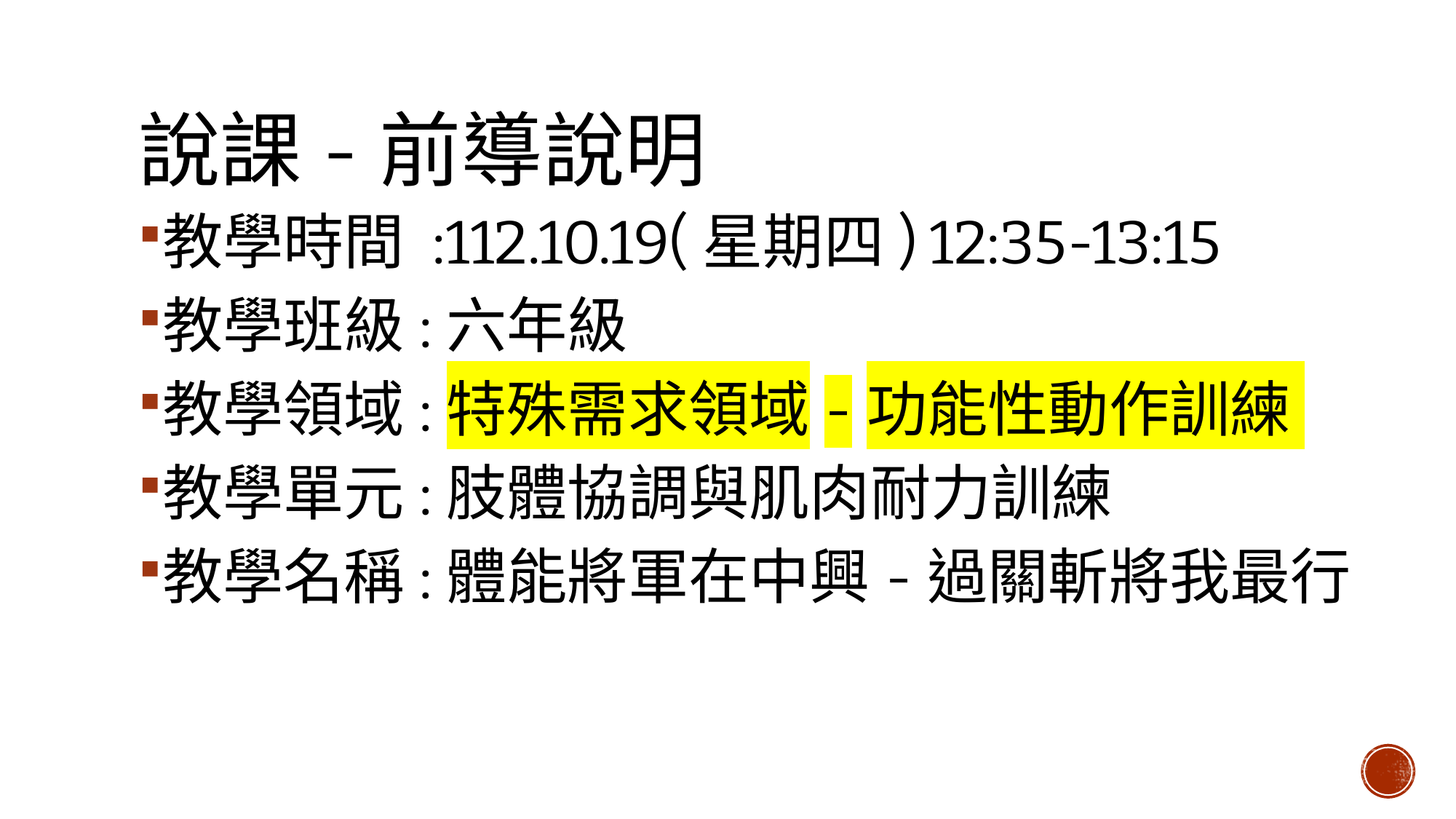

# 說課-前導說明
教學時間 :112.10.19(星期四) 12:35-13:15
教學班級:六年級
教學領域:特殊需求領域-功能性動作訓練
教學單元:肢體協調與肌肉耐力訓練
教學名稱:體能將軍在中興-過關斬將我最行